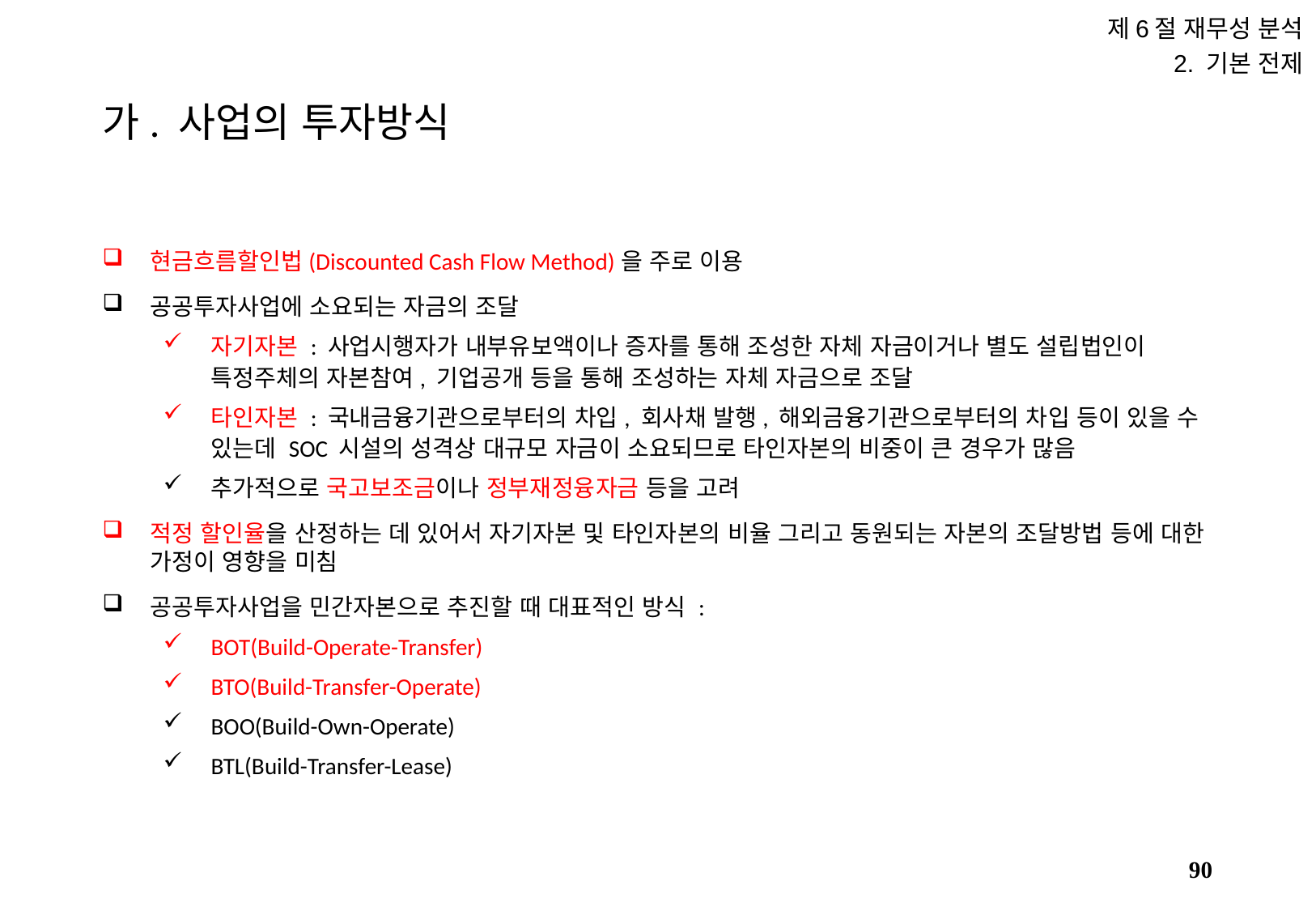

제6절 재무성 분석
2. 기본 전제
# 가. 사업의 투자방식
현금흐름할인법(Discounted Cash Flow Method)을 주로 이용
공공투자사업에 소요되는 자금의 조달
자기자본 : 사업시행자가 내부유보액이나 증자를 통해 조성한 자체 자금이거나 별도 설립법인이 특정주체의 자본참여, 기업공개 등을 통해 조성하는 자체 자금으로 조달
타인자본 : 국내금융기관으로부터의 차입, 회사채 발행, 해외금융기관으로부터의 차입 등이 있을 수 있는데 SOC 시설의 성격상 대규모 자금이 소요되므로 타인자본의 비중이 큰 경우가 많음
추가적으로 국고보조금이나 정부재정융자금 등을 고려
적정 할인율을 산정하는 데 있어서 자기자본 및 타인자본의 비율 그리고 동원되는 자본의 조달방법 등에 대한 가정이 영향을 미침
공공투자사업을 민간자본으로 추진할 때 대표적인 방식 :
BOT(Build-Operate-Transfer)
BTO(Build-Transfer-Operate)
BOO(Build-Own-Operate)
BTL(Build-Transfer-Lease)
90